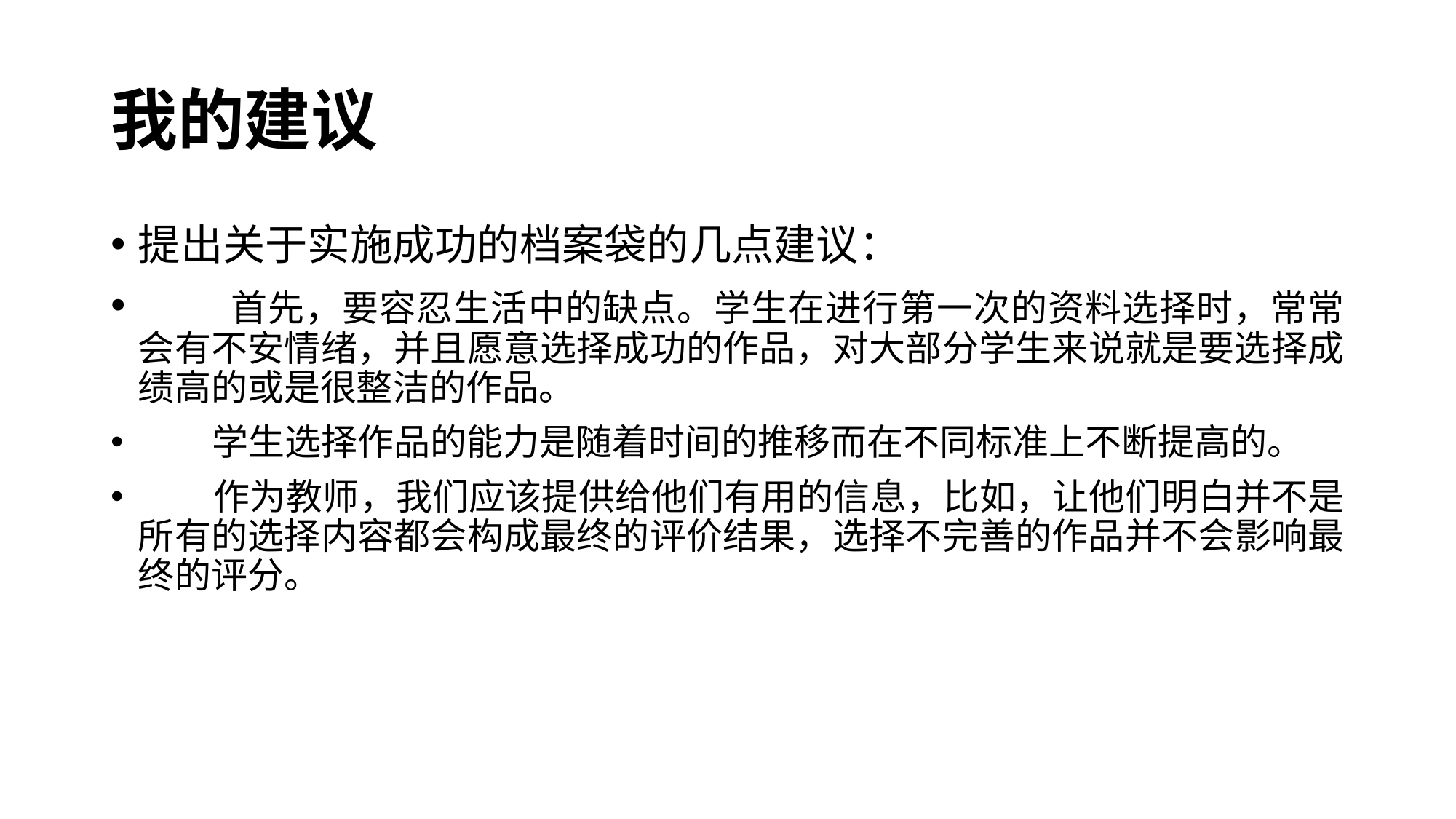

# 我的建议
提出关于实施成功的档案袋的几点建议：
        首先，要容忍生活中的缺点。学生在进行第一次的资料选择时，常常会有不安情绪，并且愿意选择成功的作品，对大部分学生来说就是要选择成绩高的或是很整洁的作品。
        学生选择作品的能力是随着时间的推移而在不同标准上不断提高的。
        作为教师，我们应该提供给他们有用的信息，比如，让他们明白并不是所有的选择内容都会构成最终的评价结果，选择不完善的作品并不会影响最终的评分。